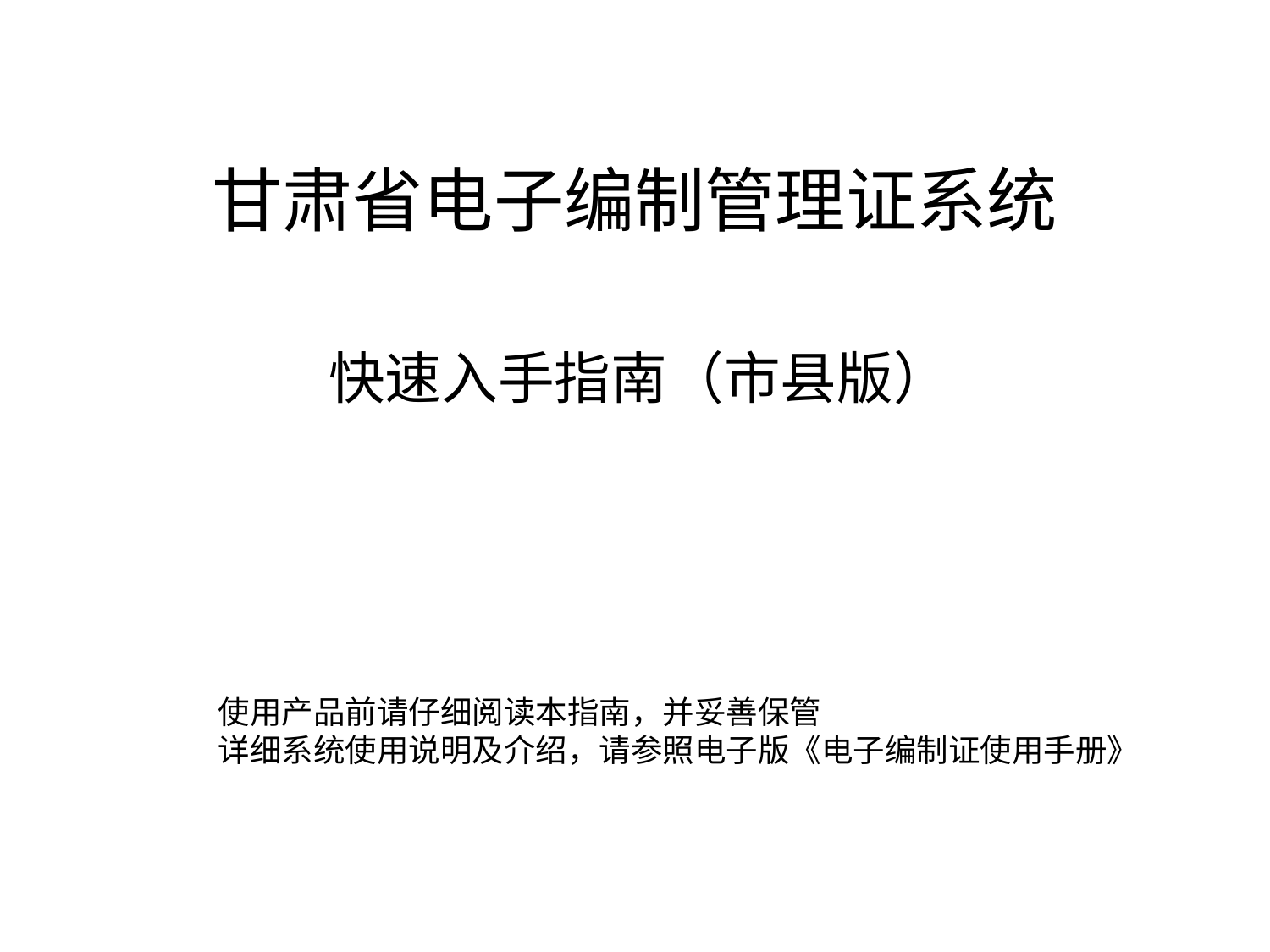

# 甘肃省电子编制管理证系统
快速入手指南（市县版）

使用产品前请仔细阅读本指南，并妥善保管
详细系统使用说明及介绍，请参照电子版《电子编制证使用手册》